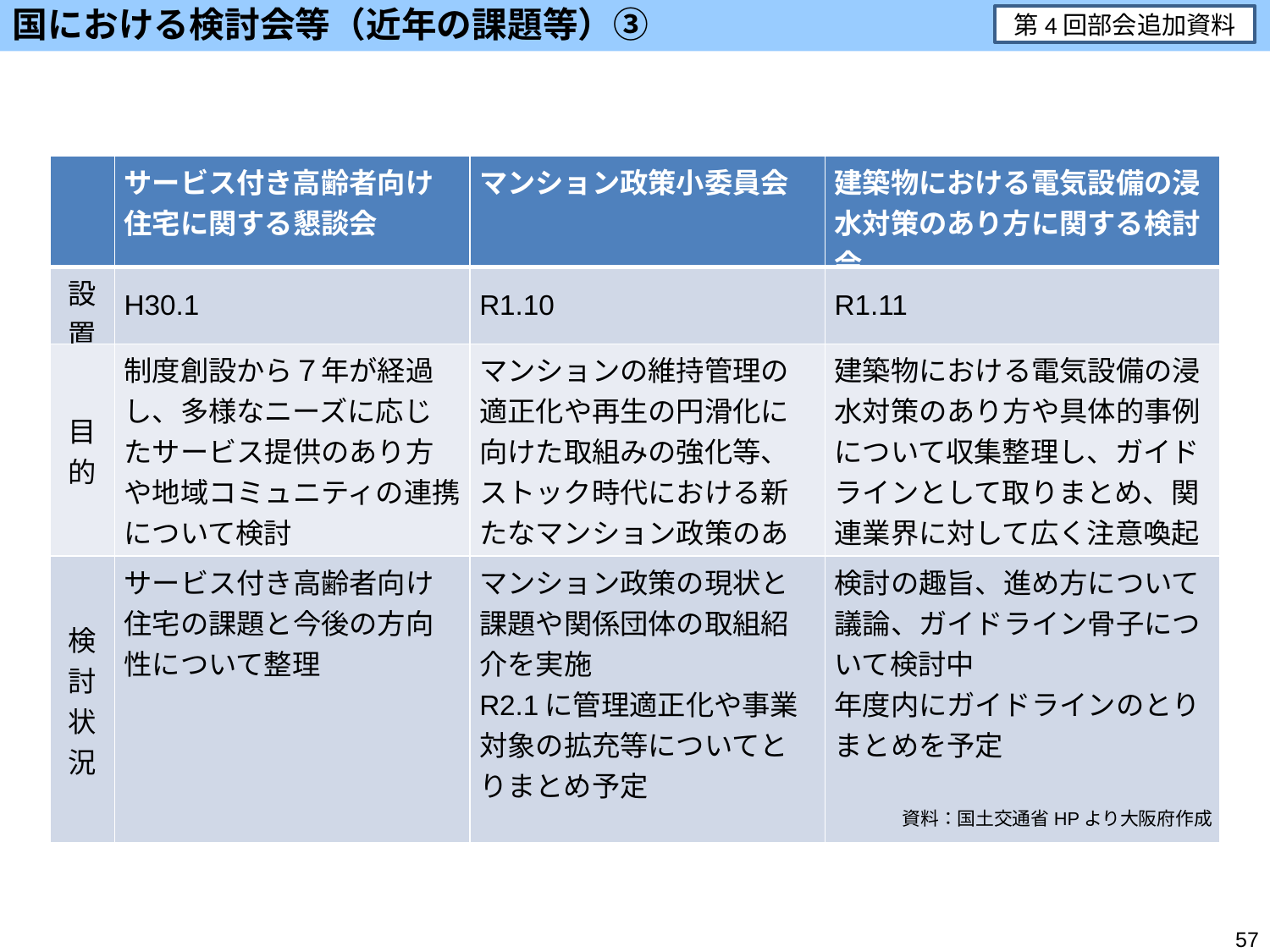

国における検討会等（近年の課題等）③
第4回部会追加資料
|  | サービス付き高齢者向け住宅に関する懇談会 | マンション政策小委員会 | 建築物における電気設備の浸水対策のあり方に関する検討会 |
| --- | --- | --- | --- |
| 設置 | H30.1 | R1.10 | R1.11 |
| 目的 | 制度創設から７年が経過し、多様なニーズに応じたサービス提供のあり方や地域コミュニティの連携について検討 | マンションの維持管理の適正化や再生の円滑化に向けた取組みの強化等、ストック時代における新たなマンション政策のあり方を検討 | 建築物における電気設備の浸水対策のあり方や具体的事例について収集整理し、ガイドラインとして取りまとめ、関連業界に対して広く注意喚起を行う |
| 検討状況 | サービス付き高齢者向け住宅の課題と今後の方向性について整理 | マンション政策の現状と課題や関係団体の取組紹介を実施 R2.1に管理適正化や事業対象の拡充等についてとりまとめ予定 | 検討の趣旨、進め方について議論、ガイドライン骨子について検討中 年度内にガイドラインのとりまとめを予定 |
資料：国土交通省HPより大阪府作成
57